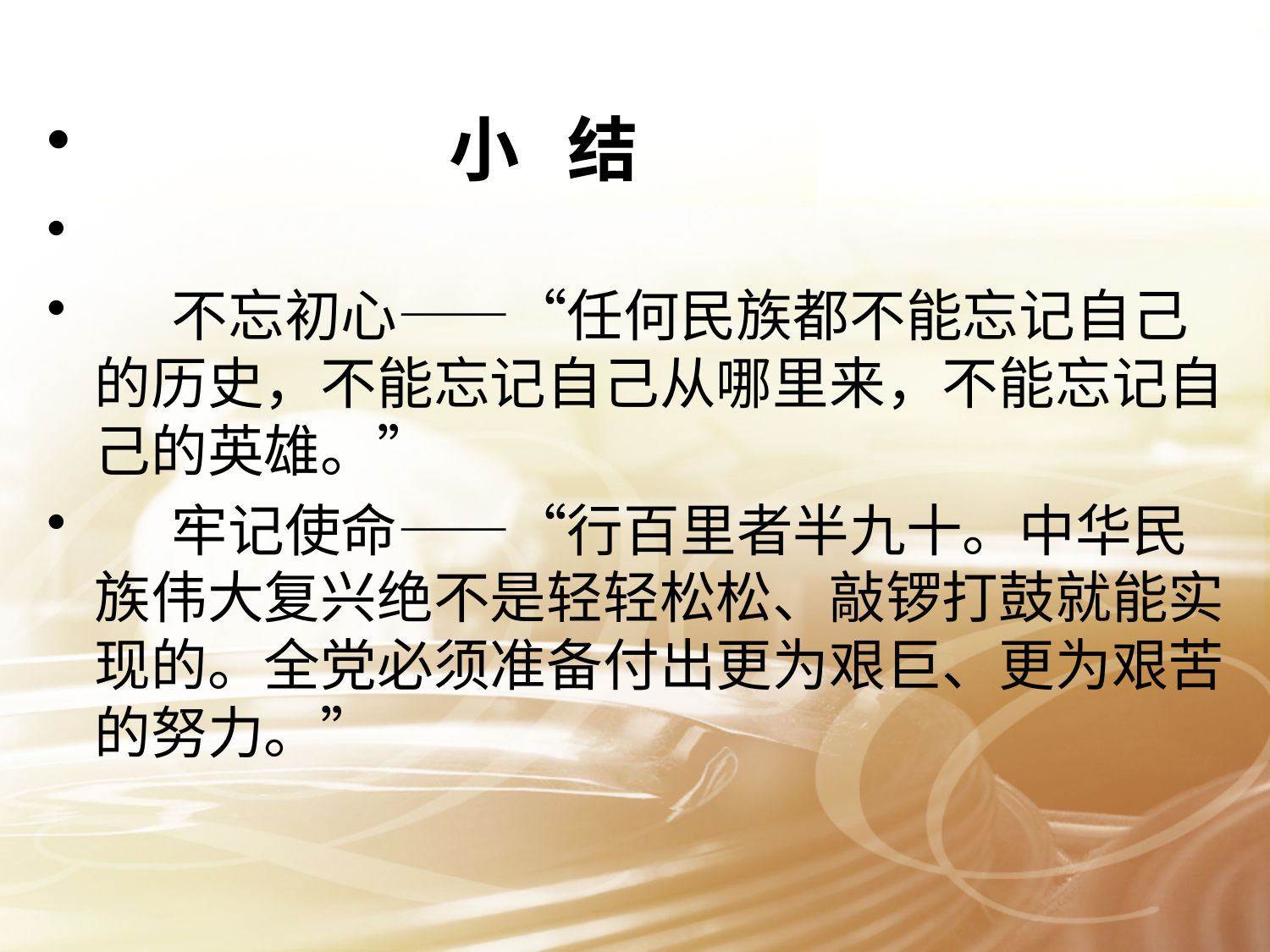

#
                     小   结

     不忘初心——“任何民族都不能忘记自己的历史，不能忘记自己从哪里来，不能忘记自己的英雄。”
     牢记使命——“行百里者半九十。中华民族伟大复兴绝不是轻轻松松、敲锣打鼓就能实现的。全党必须准备付出更为艰巨、更为艰苦的努力。”